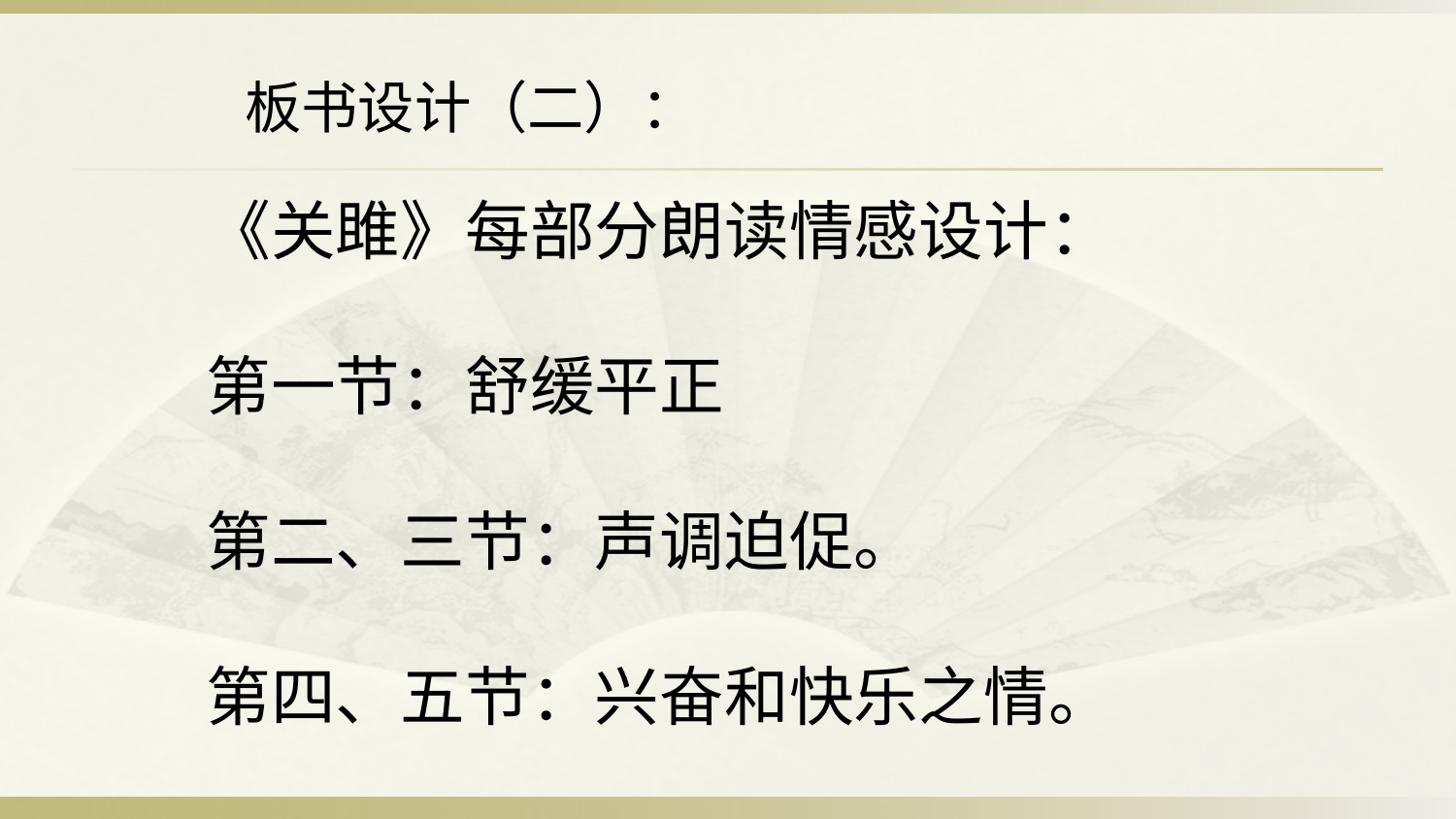

板书设计（二）：
《关雎》每部分朗读情感设计：

第一节：舒缓平正

第二、三节：声调迫促。

第四、五节：兴奋和快乐之情。